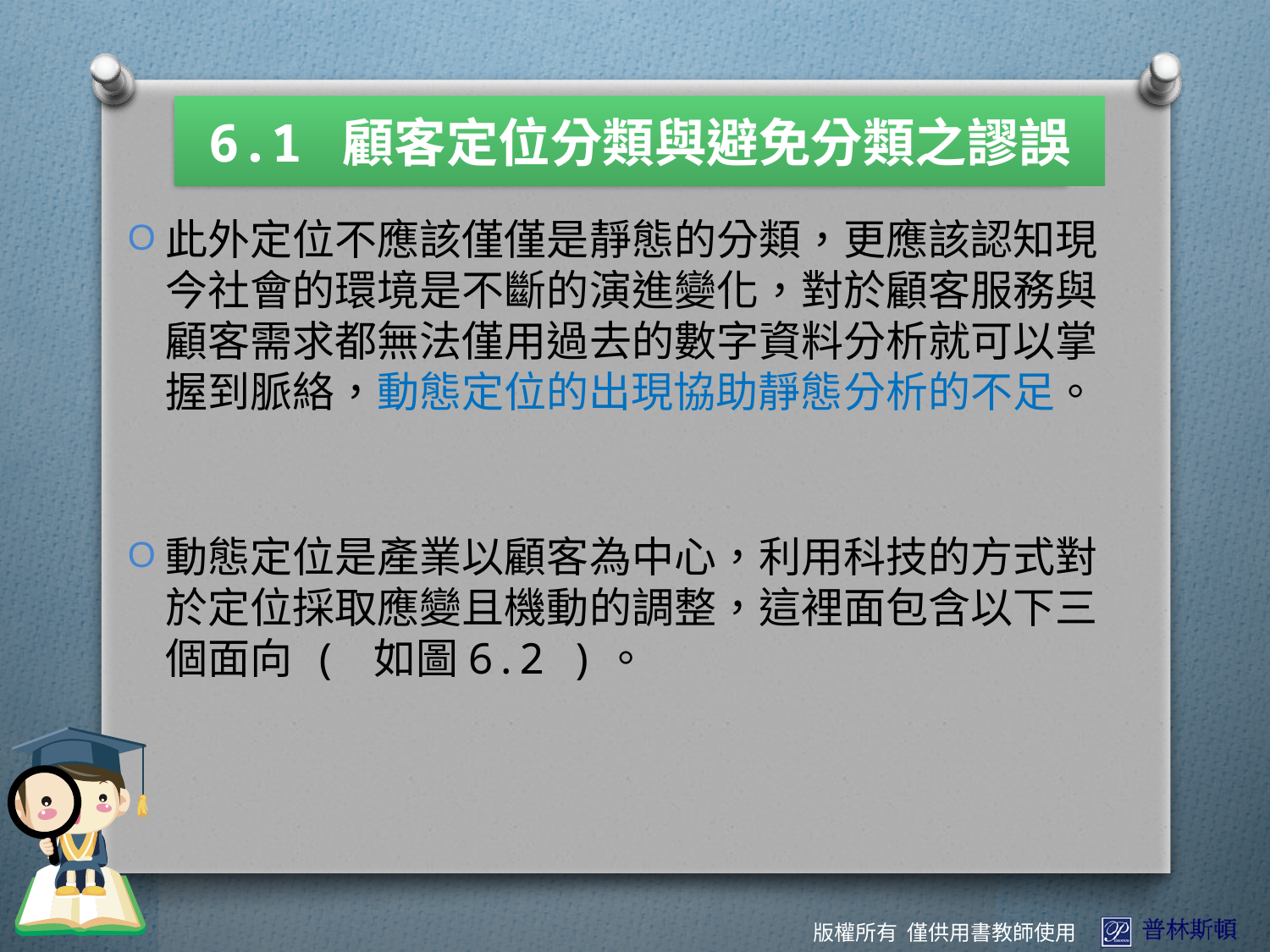

6.1 顧客定位分類與避免分類之謬誤
此外定位不應該僅僅是靜態的分類，更應該認知現今社會的環境是不斷的演進變化，對於顧客服務與顧客需求都無法僅用過去的數字資料分析就可以掌握到脈絡，動態定位的出現協助靜態分析的不足。

動態定位是產業以顧客為中心，利用科技的方式對於定位採取應變且機動的調整，這裡面包含以下三個面向 ( 如圖6.2 )。